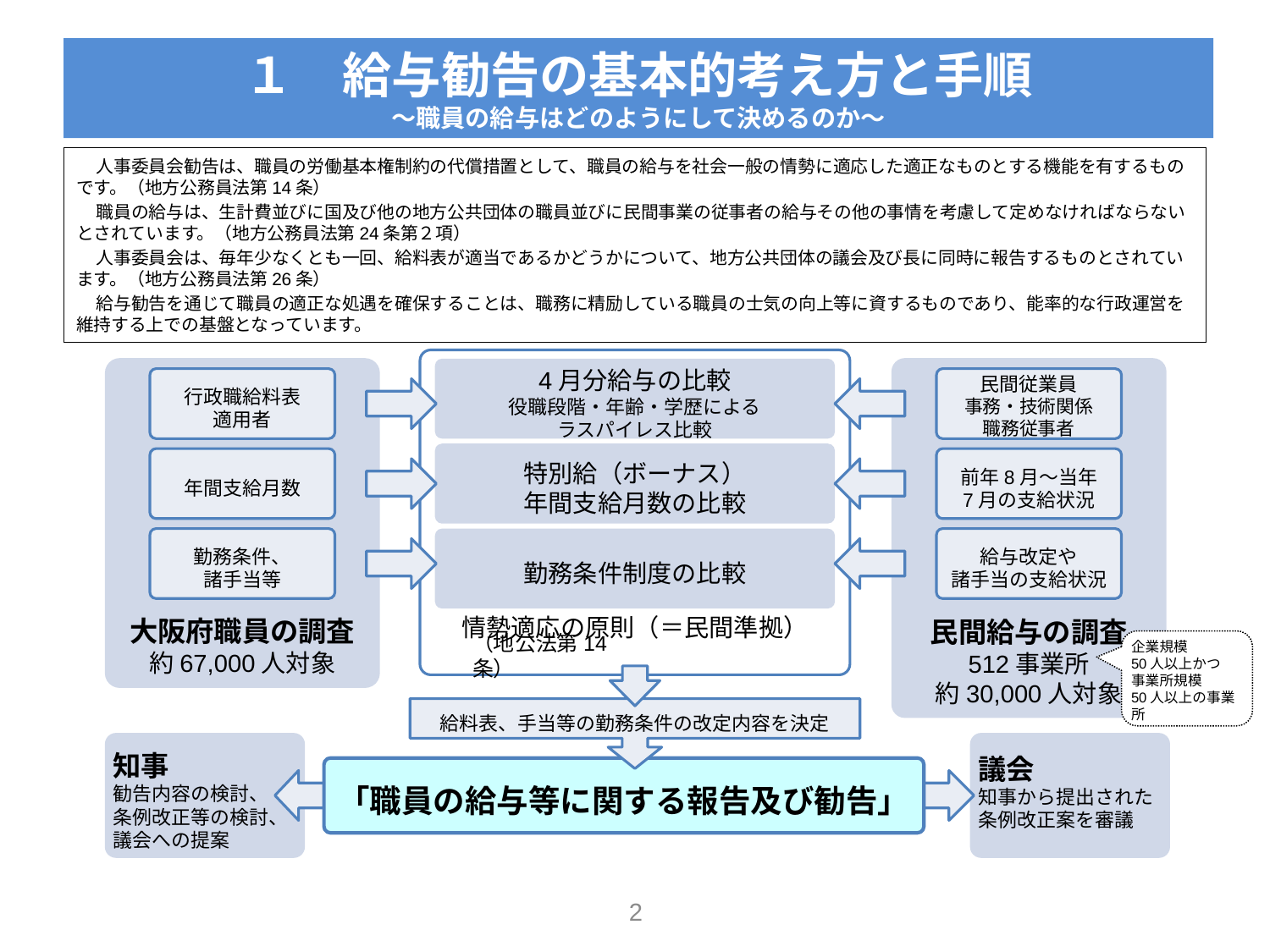

# １　給与勧告の基本的考え方と手順 ～職員の給与はどのようにして決めるのか～
人事委員会勧告は、職員の労働基本権制約の代償措置として、職員の給与を社会一般の情勢に適応した適正なものとする機能を有するものです。（地方公務員法第14条）
職員の給与は、生計費並びに国及び他の地方公共団体の職員並びに民間事業の従事者の給与その他の事情を考慮して定めなければならないとされています。（地方公務員法第24条第２項）
人事委員会は、毎年少なくとも一回、給料表が適当であるかどうかについて、地方公共団体の議会及び長に同時に報告するものとされています。（地方公務員法第26条）
給与勧告を通じて職員の適正な処遇を確保することは、職務に精励している職員の士気の向上等に資するものであり、能率的な行政運営を維持する上での基盤となっています。
情勢適応の原則（＝民間準拠）

大阪府職員の調査
約67,000人対象
民間給与の調査
512事業所
約30,000人対象
4月分給与の比較
役職段階・年齢・学歴による
ラスパイレス比較
行政職給料表
適用者
民間従業員
事務・技術関係
職務従事者

特別給（ボーナス）
年間支給月数の比較
年間支給月数
前年8月～当年
7月の支給状況

勤務条件、
諸手当等
給与改定や
諸手当の支給状況
勤務条件制度の比較

企業規模
50人以上かつ
事業所規模
50人以上の事業所
（地公法第14条）

給料表、手当等の勤務条件の改定内容を決定
知事
勧告内容の検討、
条例改正等の検討、
議会への提案
議会
知事から提出された条例改正案を審議
「職員の給与等に関する報告及び勧告」

2